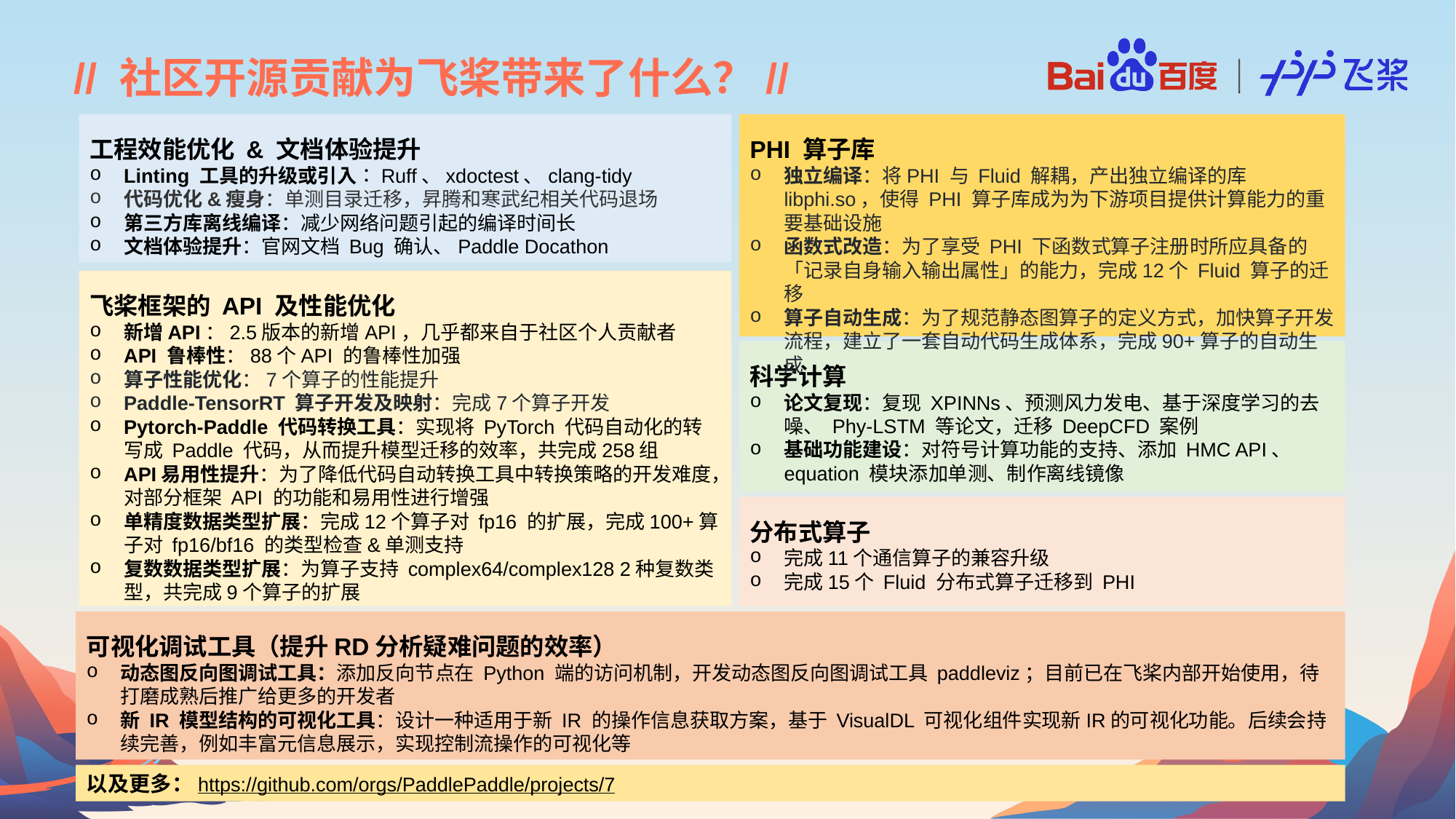

// 社区开源贡献为飞桨带来了什么？//
工程效能优化 & 文档体验提升
Linting 工具的升级或引入：Ruff、xdoctest、clang-tidy
代码优化&瘦身：单测目录迁移，昇腾和寒武纪相关代码退场
第三方库离线编译：减少网络问题引起的编译时间长
文档体验提升：官网文档 Bug 确认、Paddle Docathon
PHI 算子库
独立编译：将PHI 与 Fluid 解耦，产出独立编译的库 libphi.so，使得 PHI 算子库成为为下游项目提供计算能力的重要基础设施
函数式改造：为了享受 PHI 下函数式算子注册时所应具备的「记录自身输入输出属性」的能力，完成12个 Fluid 算子的迁移
算子自动生成：为了规范静态图算子的定义方式，加快算子开发流程，建立了一套自动代码生成体系，完成90+算子的自动生成

飞桨框架的 API 及性能优化
新增API：2.5版本的新增API，几乎都来自于社区个人贡献者
API 鲁棒性：88个API 的鲁棒性加强
算子性能优化：7个算子的性能提升
Paddle-TensorRT 算子开发及映射：完成7个算子开发
Pytorch-Paddle 代码转换工具：实现将 PyTorch 代码自动化的转写成 Paddle 代码，从而提升模型迁移的效率，共完成258组
API易用性提升：为了降低代码自动转换工具中转换策略的开发难度，对部分框架 API 的功能和易用性进行增强
单精度数据类型扩展：完成12个算子对 fp16 的扩展，完成100+算子对 fp16/bf16 的类型检查&单测支持
复数数据类型扩展：为算子支持 complex64/complex128 2种复数类型，共完成9个算子的扩展

科学计算
论文复现：复现 XPINNs、预测风力发电、基于深度学习的去噪、 Phy-LSTM 等论文，迁移 DeepCFD 案例
基础功能建设：对符号计算功能的支持、添加 HMC API、 equation 模块添加单测、制作离线镜像
分布式算子
完成11个通信算子的兼容升级
完成15个 Fluid 分布式算子迁移到 PHI
可视化调试工具（提升RD分析疑难问题的效率）
动态图反向图调试工具：添加反向节点在 Python 端的访问机制，开发动态图反向图调试工具 paddleviz；目前已在飞桨内部开始使用，待打磨成熟后推广给更多的开发者
新 IR 模型结构的可视化工具：设计一种适用于新 IR 的操作信息获取方案，基于 VisualDL 可视化组件实现新IR的可视化功能。后续会持续完善，例如丰富元信息展示，实现控制流操作的可视化等
以及更多：https://github.com/orgs/PaddlePaddle/projects/7